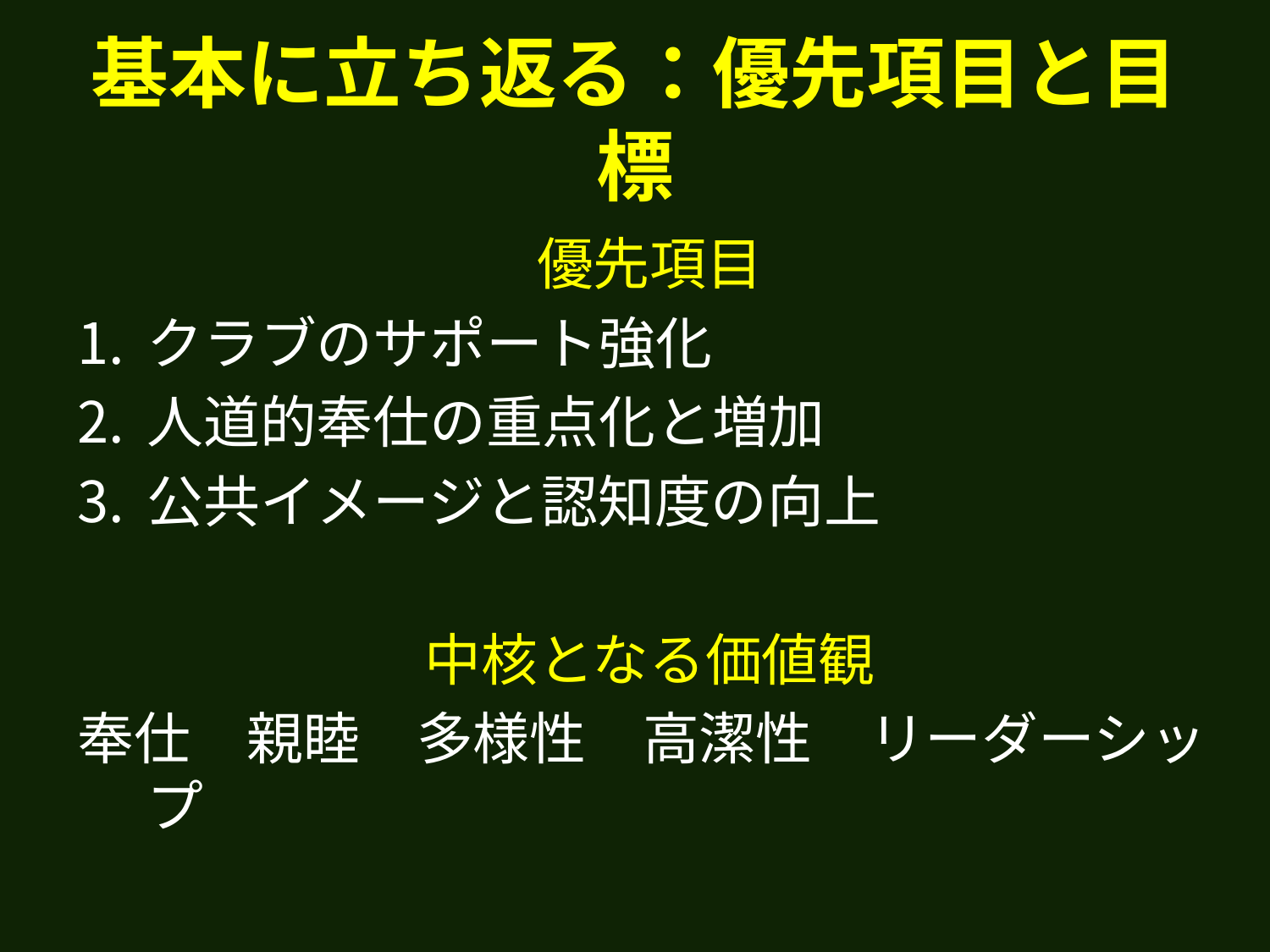

# 基本に立ち返る：優先項目と目標
優先項目
クラブのサポート強化
人道的奉仕の重点化と増加
公共イメージと認知度の向上

中核となる価値観
奉仕　親睦　多様性　高潔性　リーダーシップ